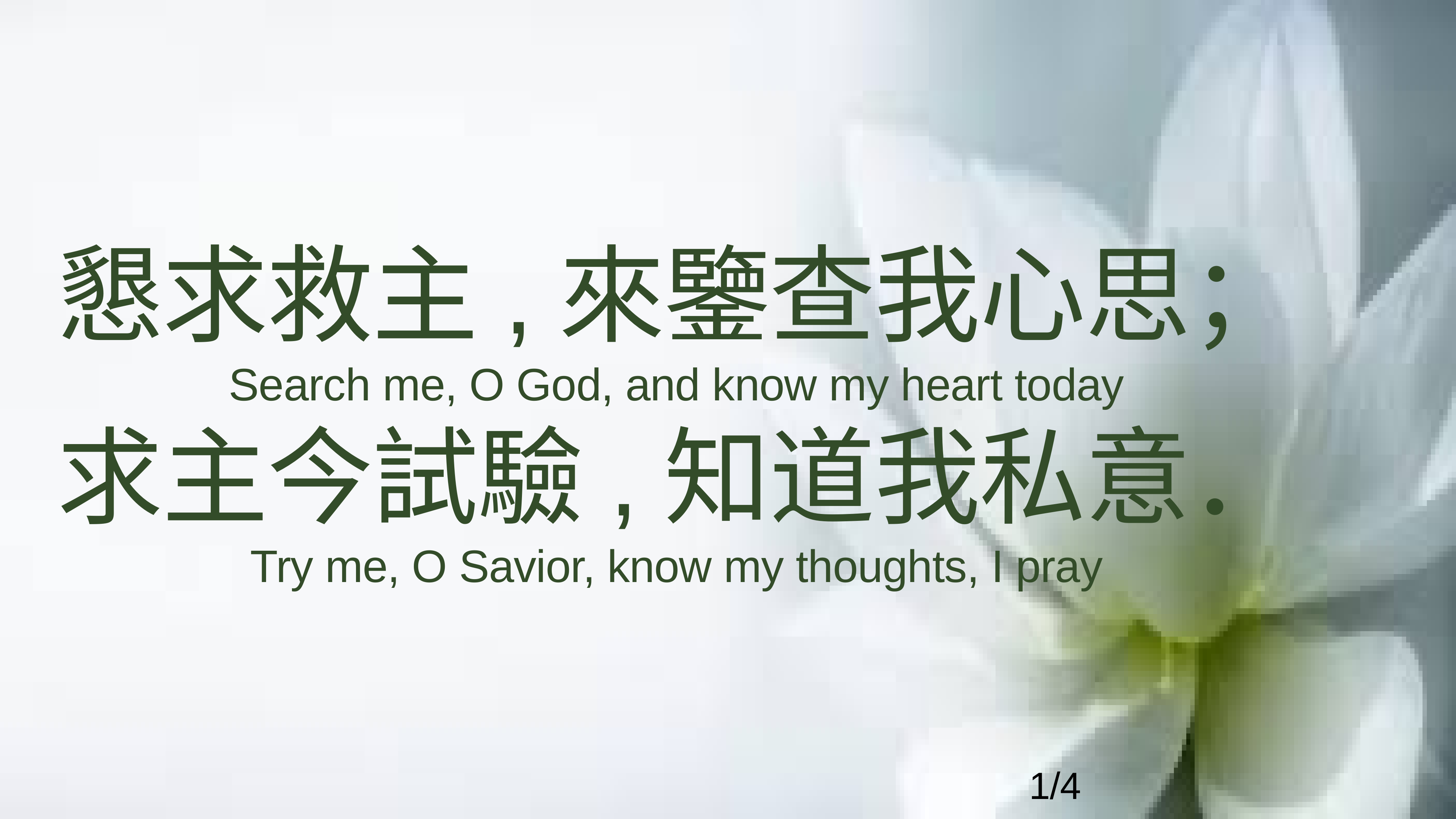

# 懇求救主,來鑒查我心思；
Search me, O God, and know my heart today
求主今試驗,知道我私意．
Try me, O Savior, know my thoughts, I pray
1/4